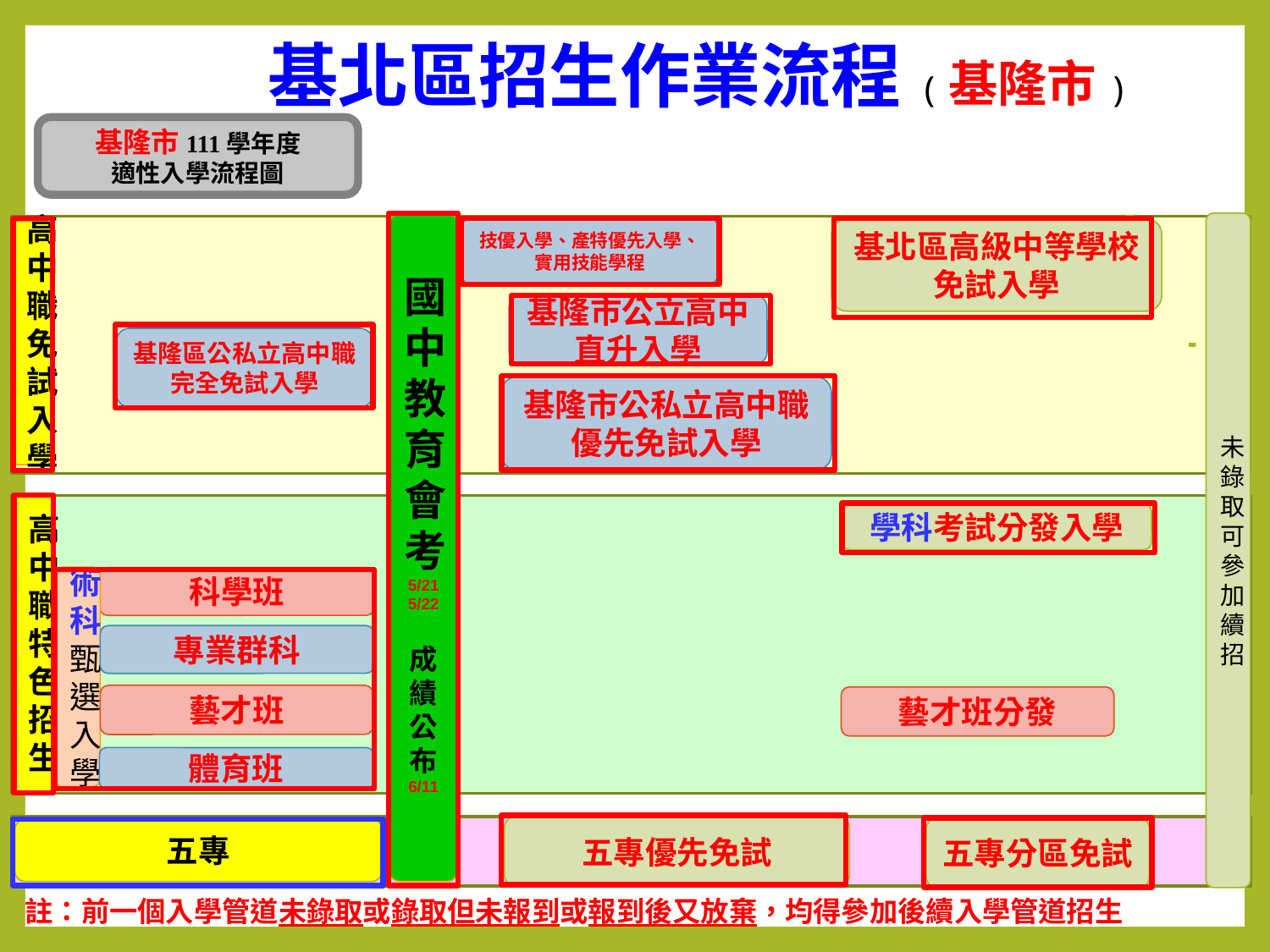

基北區招生作業流程(基隆市)
基隆市111學年度
適性入學流程圖

國中教育會考5/215/22

成績公布
6/11

未錄取可參加續招

技優入學、產特優先入學、實用技能學程

基北區高級中等學校
免試入學
高中職免試入學
基隆市公立高中
直升入學

基隆區公私立高中職
完全免試入學

基隆市公私立高中職
優先免試入學
高中職特色招生

學科考試分發入學
術科甄選入學
科學班

專業群科
藝才班
藝才班分發
體育班

五專優先免試

五專分區免試

五專
註：前一個入學管道未錄取或錄取但未報到或報到後又放棄，均得參加後續入學管道招生